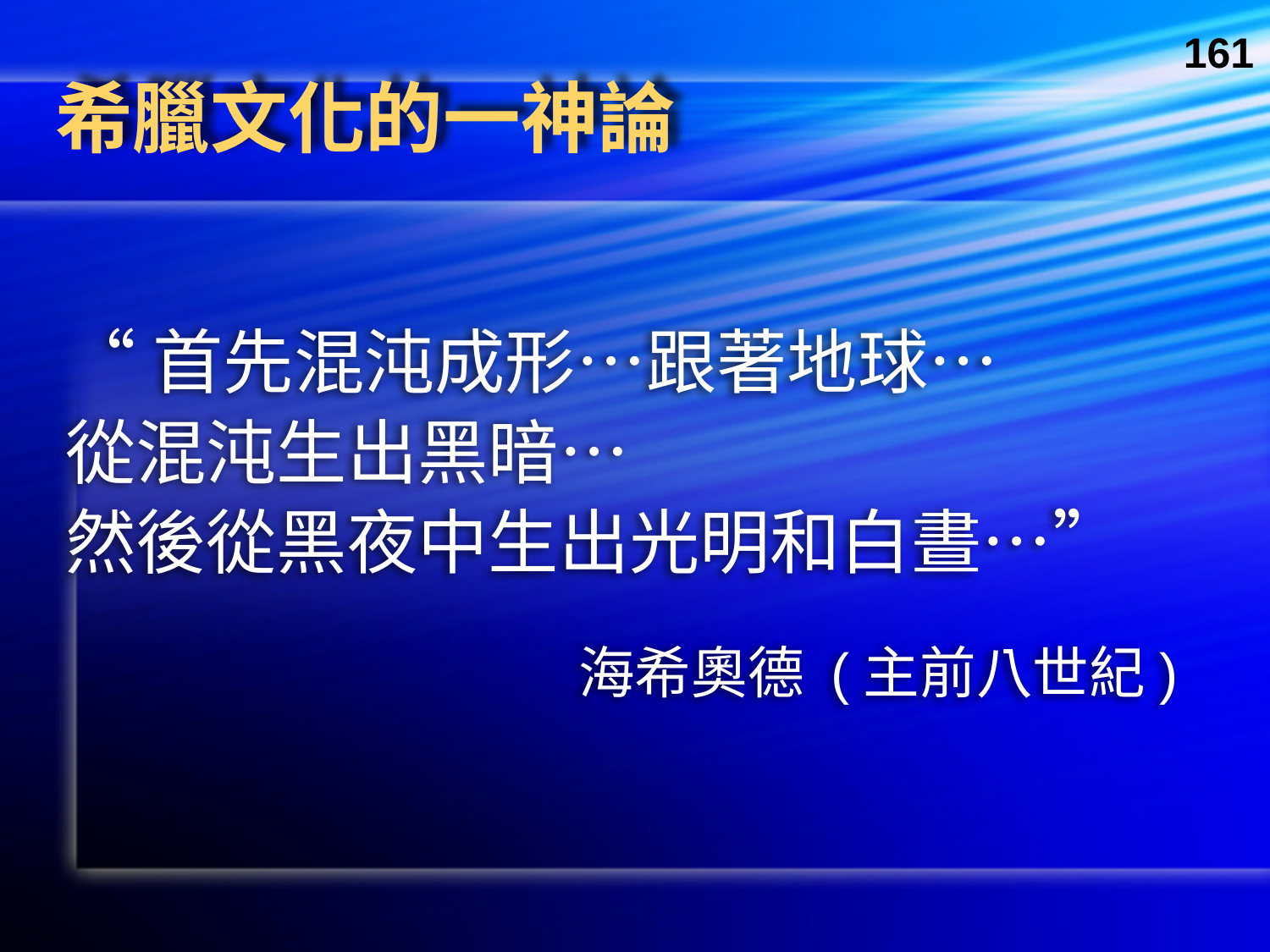

161
# 希臘文化的一神論

“首先混沌成形…跟著地球…
從混沌生出黑暗…
然後從黑夜中生出光明和白晝…”

海希奧德 (主前八世紀)